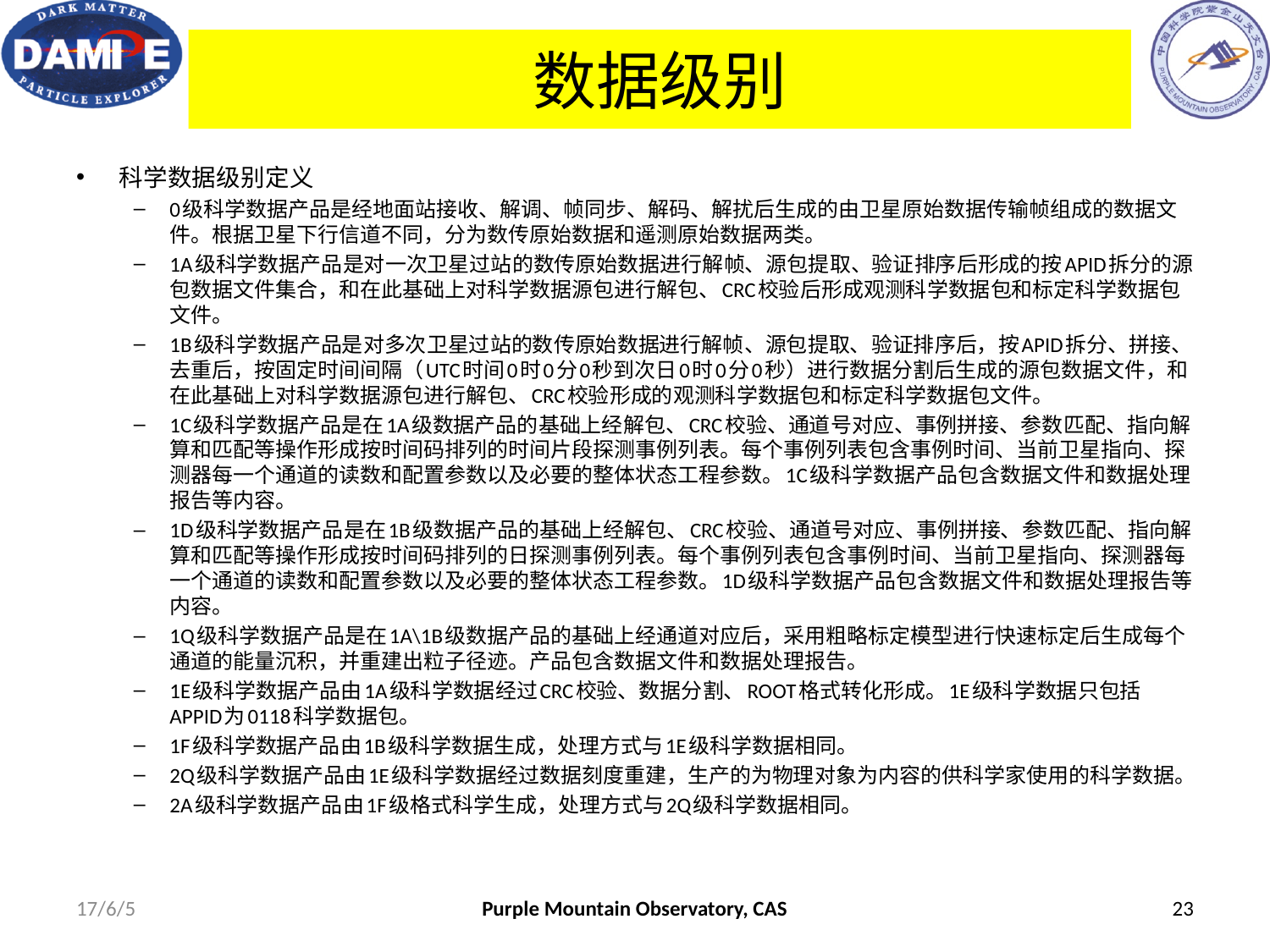

# 数据级别
科学数据级别定义
0级科学数据产品是经地面站接收、解调、帧同步、解码、解扰后生成的由卫星原始数据传输帧组成的数据文件。根据卫星下行信道不同，分为数传原始数据和遥测原始数据两类。
1A级科学数据产品是对一次卫星过站的数传原始数据进行解帧、源包提取、验证排序后形成的按APID拆分的源包数据文件集合，和在此基础上对科学数据源包进行解包、CRC校验后形成观测科学数据包和标定科学数据包文件。
1B级科学数据产品是对多次卫星过站的数传原始数据进行解帧、源包提取、验证排序后，按APID拆分、拼接、去重后，按固定时间间隔（UTC时间0时0分0秒到次日0时0分0秒）进行数据分割后生成的源包数据文件，和在此基础上对科学数据源包进行解包、CRC校验形成的观测科学数据包和标定科学数据包文件。
1C级科学数据产品是在1A级数据产品的基础上经解包、CRC校验、通道号对应、事例拼接、参数匹配、指向解算和匹配等操作形成按时间码排列的时间片段探测事例列表。每个事例列表包含事例时间、当前卫星指向、探测器每一个通道的读数和配置参数以及必要的整体状态工程参数。1C级科学数据产品包含数据文件和数据处理报告等内容。
1D级科学数据产品是在1B级数据产品的基础上经解包、CRC校验、通道号对应、事例拼接、参数匹配、指向解算和匹配等操作形成按时间码排列的日探测事例列表。每个事例列表包含事例时间、当前卫星指向、探测器每一个通道的读数和配置参数以及必要的整体状态工程参数。1D级科学数据产品包含数据文件和数据处理报告等内容。
1Q级科学数据产品是在1A\1B级数据产品的基础上经通道对应后，采用粗略标定模型进行快速标定后生成每个通道的能量沉积，并重建出粒子径迹。产品包含数据文件和数据处理报告。
1E级科学数据产品由1A级科学数据经过CRC校验、数据分割、ROOT格式转化形成。1E级科学数据只包括APPID为0118科学数据包。
1F级科学数据产品由1B级科学数据生成，处理方式与1E级科学数据相同。
2Q级科学数据产品由1E级科学数据经过数据刻度重建，生产的为物理对象为内容的供科学家使用的科学数据。
2A级科学数据产品由1F级格式科学生成，处理方式与2Q级科学数据相同。

17/6/5
Purple Mountain Observatory, CAS
23